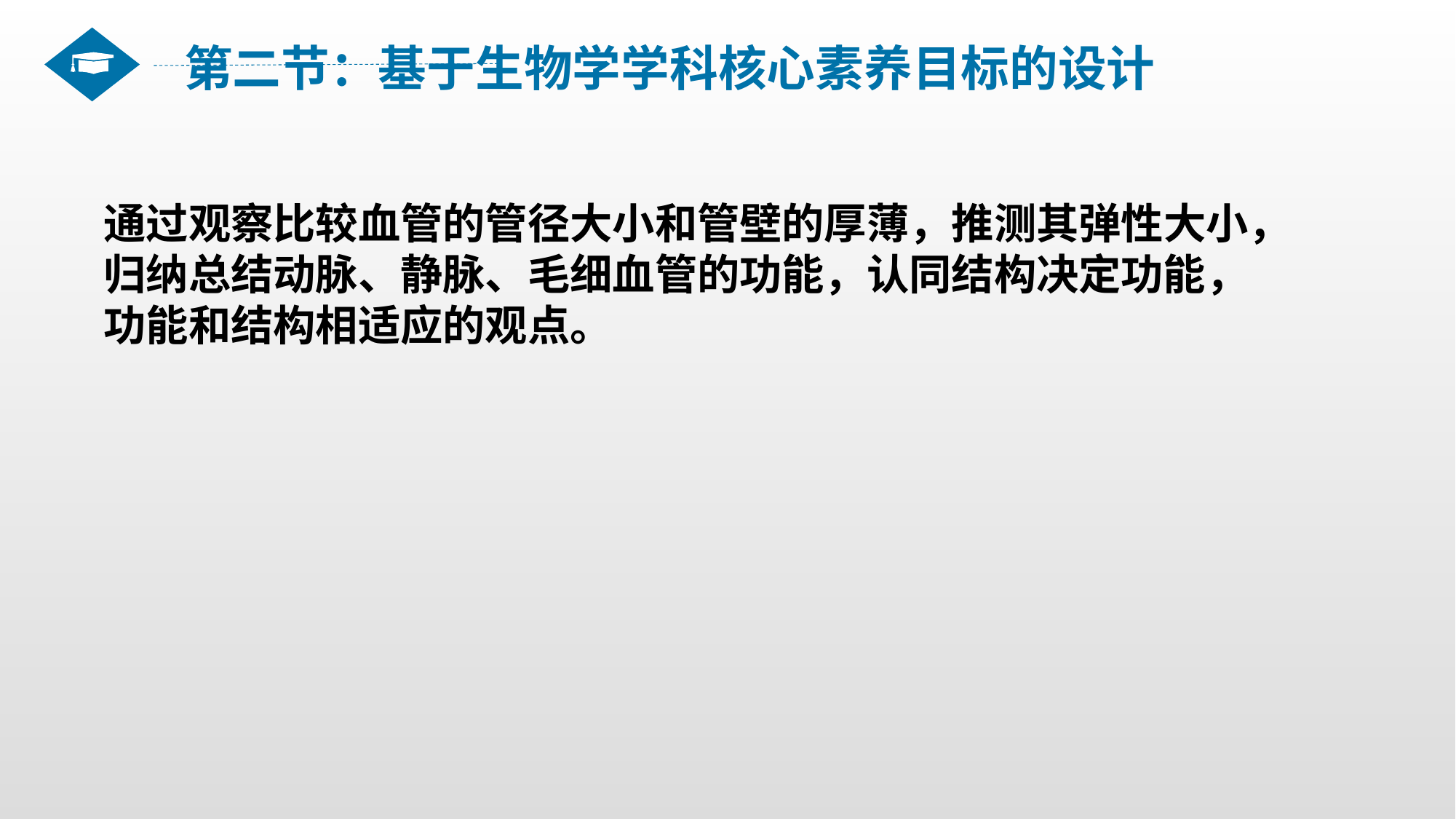

第二节：基于生物学学科核心素养目标的设计

通过观察比较血管的管径大小和管壁的厚薄，推测其弹性大小，
归纳总结动脉、静脉、毛细血管的功能，认同结构决定功能，
功能和结构相适应的观点。